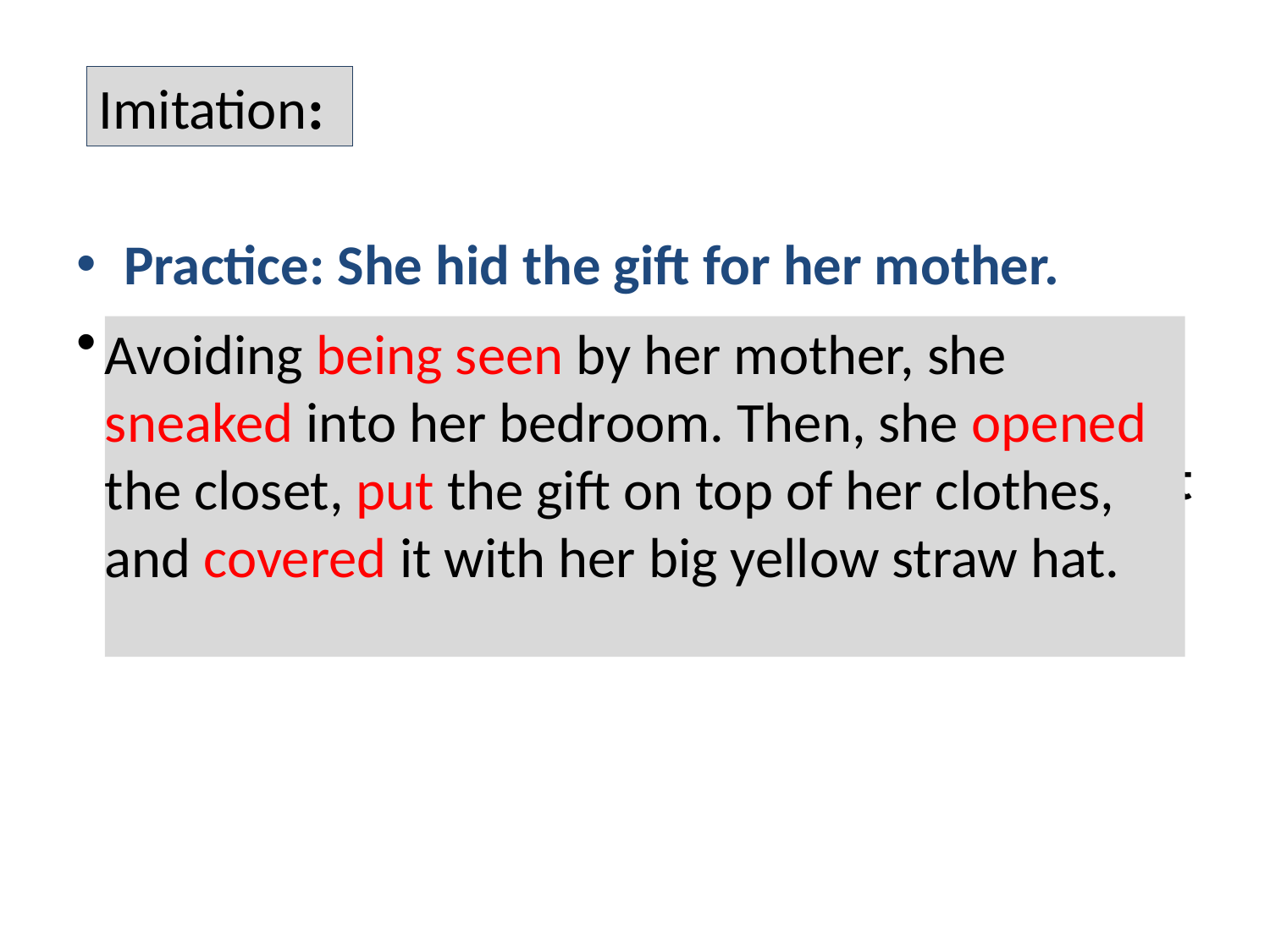

#
Imitation:
Practice: She hid the gift for her mother.
Avoiding being seen by her mother, she ______(溜进) into her bedroom. Then, she ______(打开) the closet, ______(放)the gift on top of her clothes, and ______（覆盖） it with her big yellow straw hat.

Avoiding being seen by her mother, she sneaked into her bedroom. Then, she opened the closet, put the gift on top of her clothes, and covered it with her big yellow straw hat.